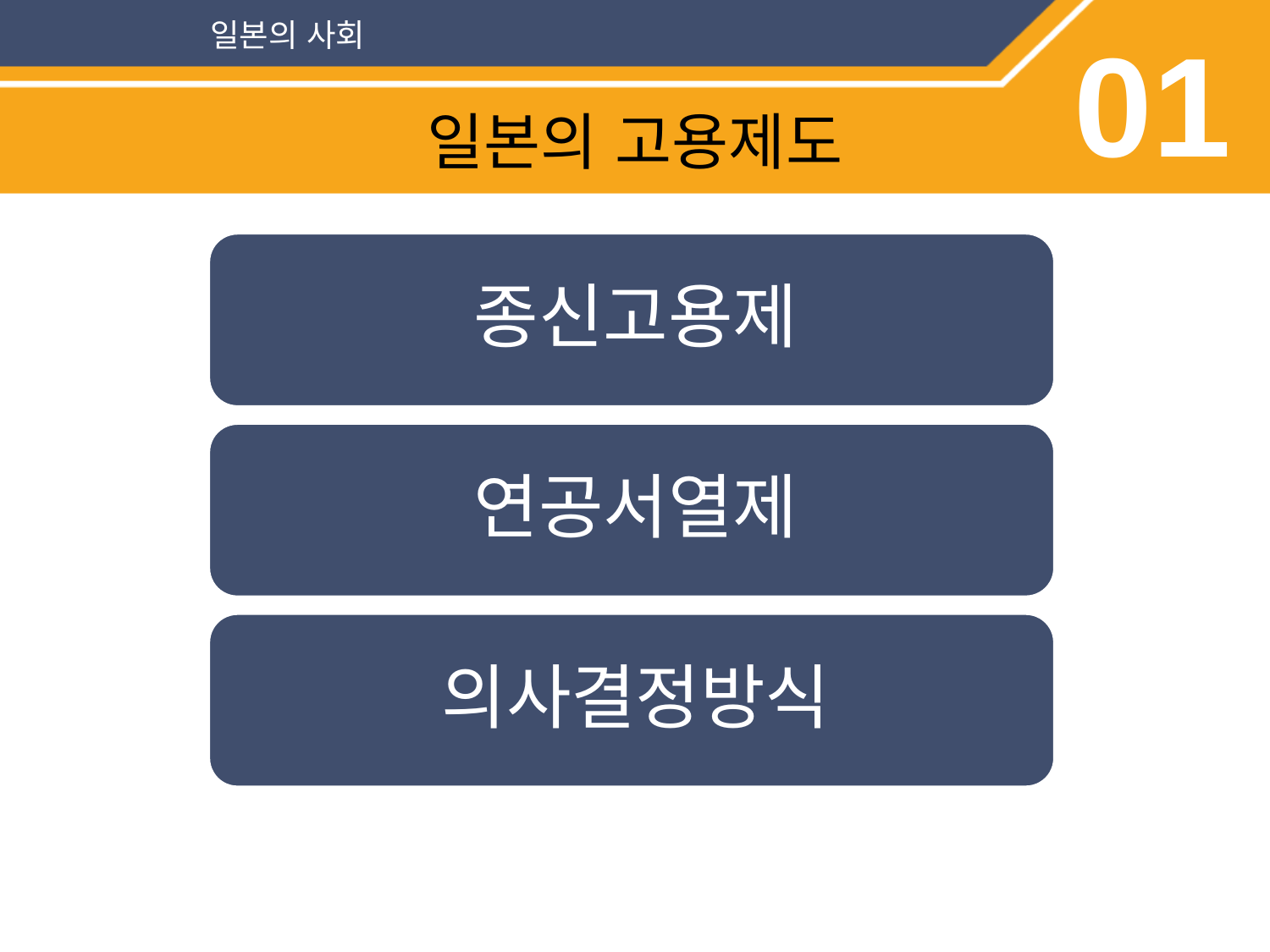

일본의 사회
01
일본의 고용제도
종신고용제
연공서열제
의사결정방식